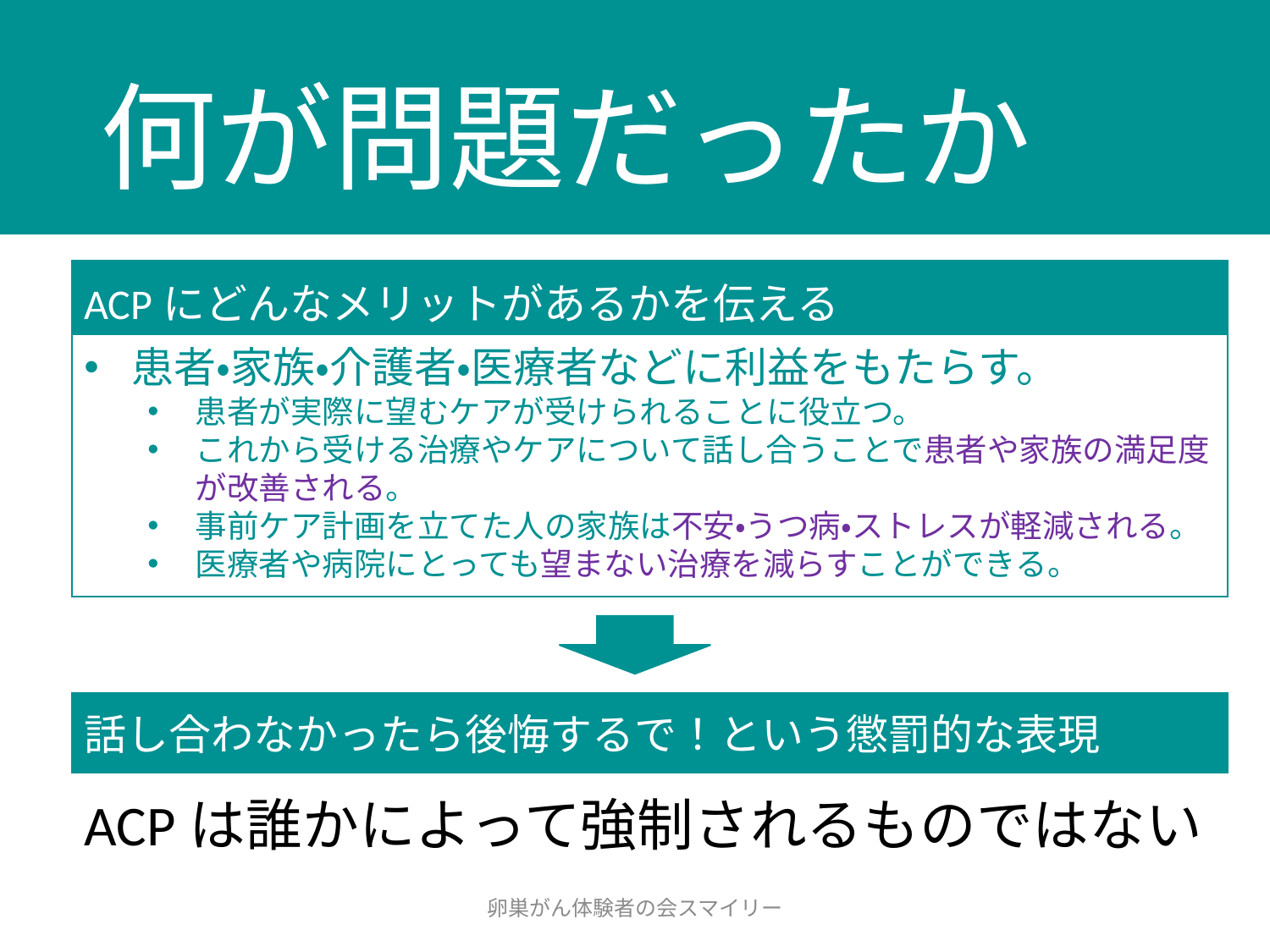

# 何が問題だったか
ACPにどんなメリットがあるかを伝える
患者・家族・介護者・医療者などに利益をもたらす。
患者が実際に望むケアが受けられることに役立つ。
これから受ける治療やケアについて話し合うことで患者や家族の満足度
が改善される。
事前ケア計画を立てた人の家族は不安・うつ病・ストレスが軽減される。
医療者や病院にとっても望まない治療を減らすことができる。

話し合わなかったら後悔するで！という懲罰的な表現
ACPは誰かによって強制されるものではない
卵巣がん体験者の会スマイリー